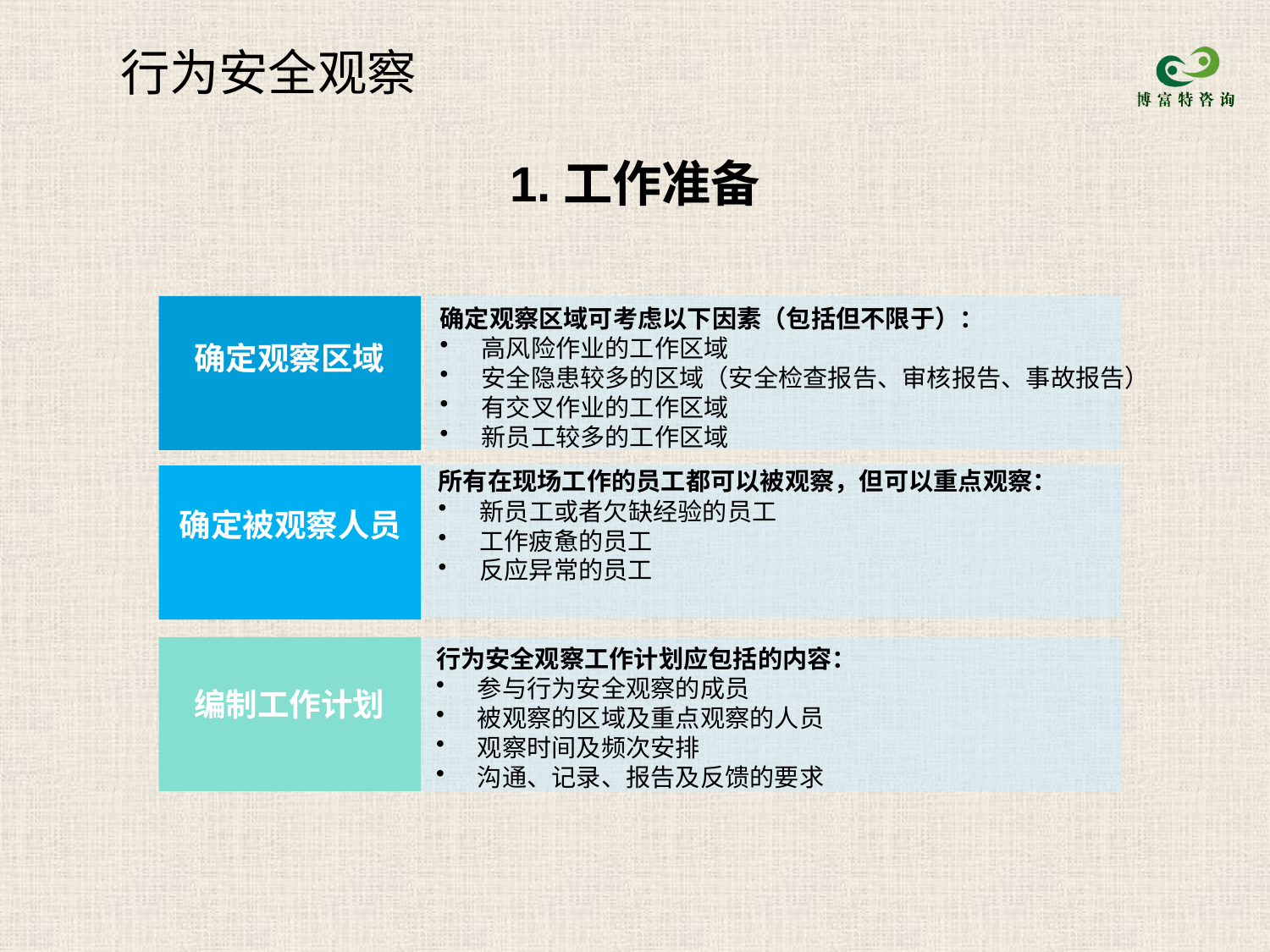

行为安全观察
1.工作准备

确定观察区域可考虑以下因素（包括但不限于）：
 高风险作业的工作区域
 安全隐患较多的区域（安全检查报告、审核报告、事故报告）
 有交叉作业的工作区域
 新员工较多的工作区域
确定观察区域
所有在现场工作的员工都可以被观察，但可以重点观察：
 新员工或者欠缺经验的员工
 工作疲惫的员工
 反应异常的员工

确定被观察人员

行为安全观察工作计划应包括的内容：
 参与行为安全观察的成员
 被观察的区域及重点观察的人员
 观察时间及频次安排
 沟通、记录、报告及反馈的要求
编制工作计划